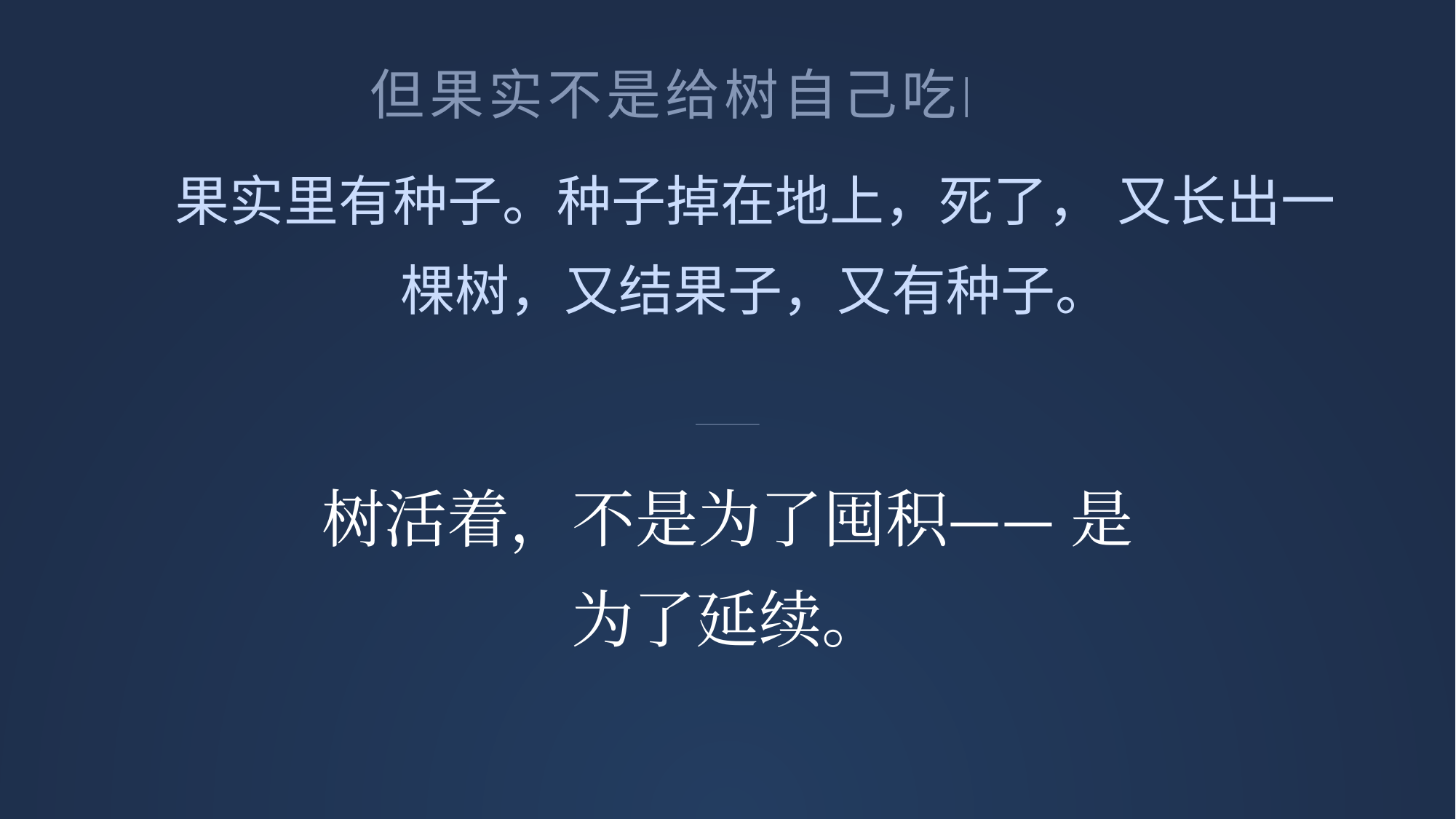

但果实不是给树自己吃的
果实里有种子。种子掉在地上，死了， 又长出一棵树，又结果子，又有种子。

树活着，不是为了囤积—— 是为了延续。